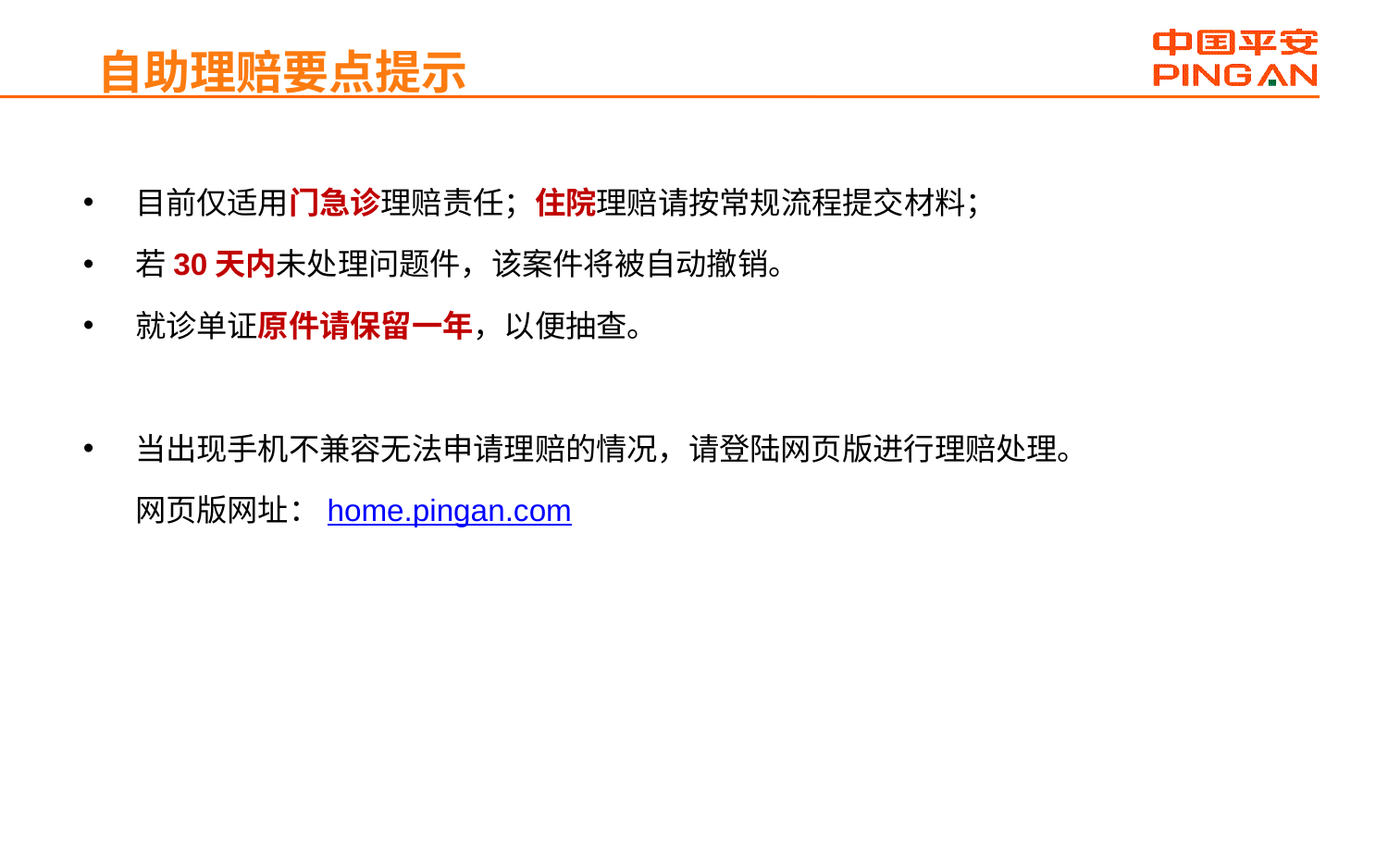

自助理赔要点提示
目前仅适用门急诊理赔责任；住院理赔请按常规流程提交材料；
若30天内未处理问题件，该案件将被自动撤销。
就诊单证原件请保留一年，以便抽查。

当出现手机不兼容无法申请理赔的情况，请登陆网页版进行理赔处理。
	网页版网址：home.pingan.com